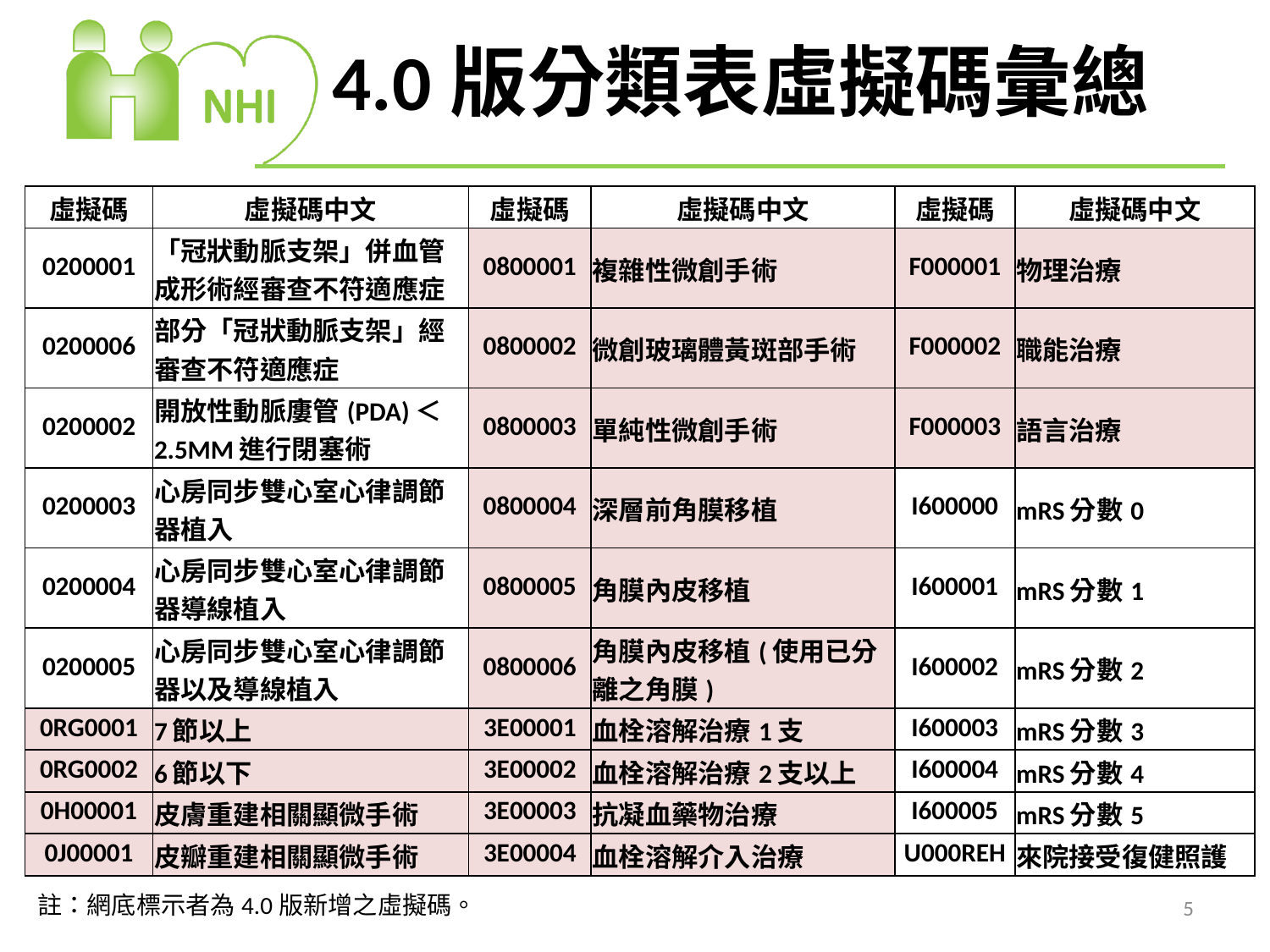

# 4.0版分類表虛擬碼彙總
| 虛擬碼 | 虛擬碼中文 | 虛擬碼 | 虛擬碼中文 | 虛擬碼 | 虛擬碼中文 |
| --- | --- | --- | --- | --- | --- |
| 0200001 | 「冠狀動脈支架」併血管成形術經審查不符適應症 | 0800001 | 複雜性微創手術 | F000001 | 物理治療 |
| 0200006 | 部分「冠狀動脈支架」經審查不符適應症 | 0800002 | 微創玻璃體黃斑部手術 | F000002 | 職能治療 |
| 0200002 | 開放性動脈廔管(PDA)＜2.5MM進行閉塞術 | 0800003 | 單純性微創手術 | F000003 | 語言治療 |
| 0200003 | 心房同步雙心室心律調節器植入 | 0800004 | 深層前角膜移植 | I600000 | mRS分數0 |
| 0200004 | 心房同步雙心室心律調節器導線植入 | 0800005 | 角膜內皮移植 | I600001 | mRS分數1 |
| 0200005 | 心房同步雙心室心律調節器以及導線植入 | 0800006 | 角膜內皮移植(使用已分離之角膜) | I600002 | mRS分數2 |
| 0RG0001 | 7節以上 | 3E00001 | 血栓溶解治療1支 | I600003 | mRS分數3 |
| 0RG0002 | 6節以下 | 3E00002 | 血栓溶解治療2支以上 | I600004 | mRS分數4 |
| 0H00001 | 皮膚重建相關顯微手術 | 3E00003 | 抗凝血藥物治療 | I600005 | mRS分數5 |
| 0J00001 | 皮瓣重建相關顯微手術 | 3E00004 | 血栓溶解介入治療 | U000REH | 來院接受復健照護 |
5
註：網底標示者為4.0版新增之虛擬碼。